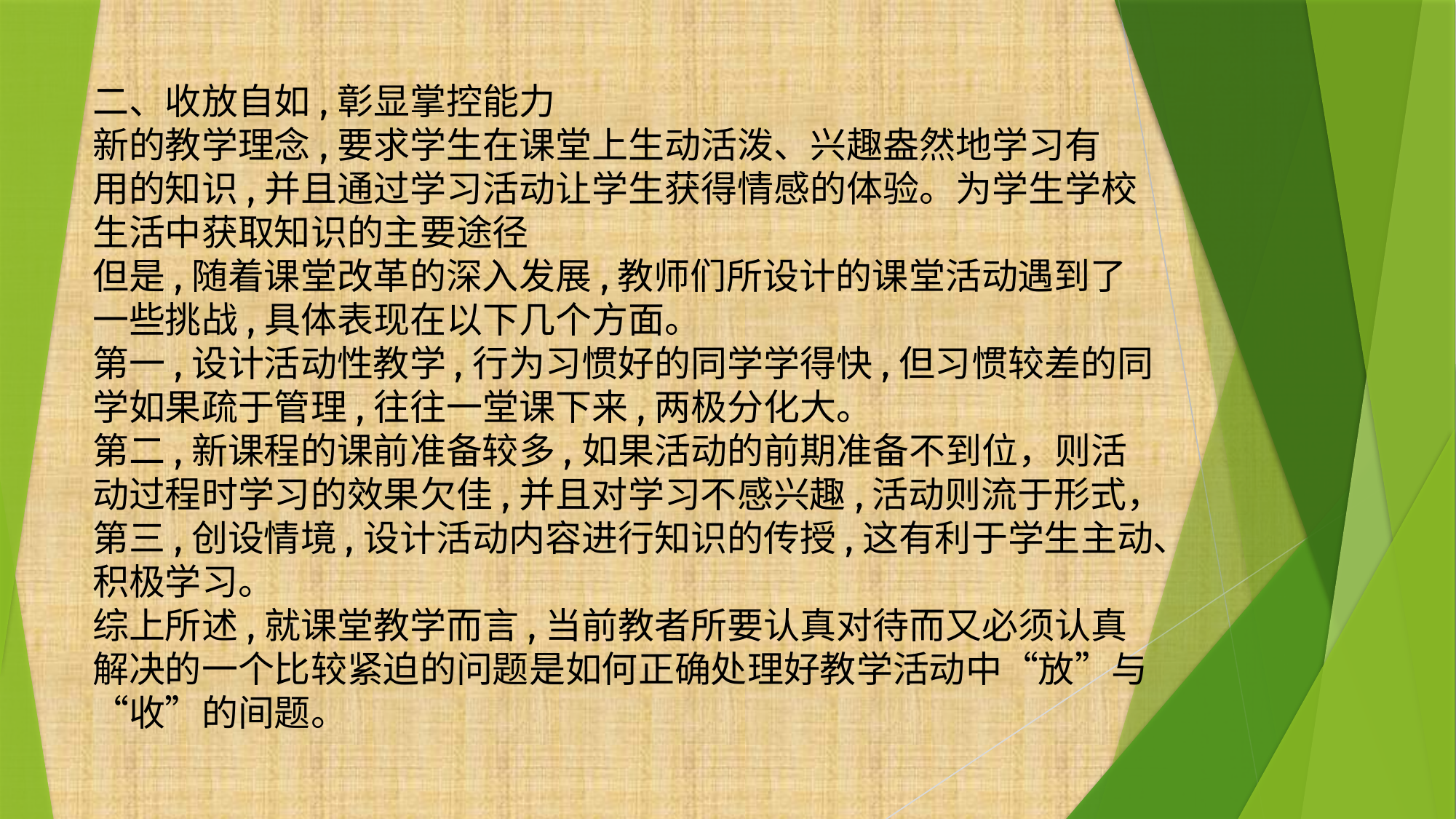

二、收放自如,彰显掌控能力
新的教学理念,要求学生在课堂上生动活泼、兴趣盎然地学习有
用的知识,并且通过学习活动让学生获得情感的体验。为学生学校生活中获取知识的主要途径
但是,随着课堂改革的深入发展,教师们所设计的课堂活动遇到了一些挑战,具体表现在以下几个方面。
第一,设计活动性教学,行为习惯好的同学学得快,但习惯较差的同学如果疏于管理,往往一堂课下来,两极分化大。
第二,新课程的课前准备较多,如果活动的前期准备不到位，则活动过程时学习的效果欠佳,并且对学习不感兴趣,活动则流于形式，第三,创设情境,设计活动内容进行知识的传授,这有利于学生主动、积极学习。
综上所述,就课堂教学而言,当前教者所要认真对待而又必须认真解决的一个比较紧迫的问题是如何正确处理好教学活动中“放”与“收”的间题。